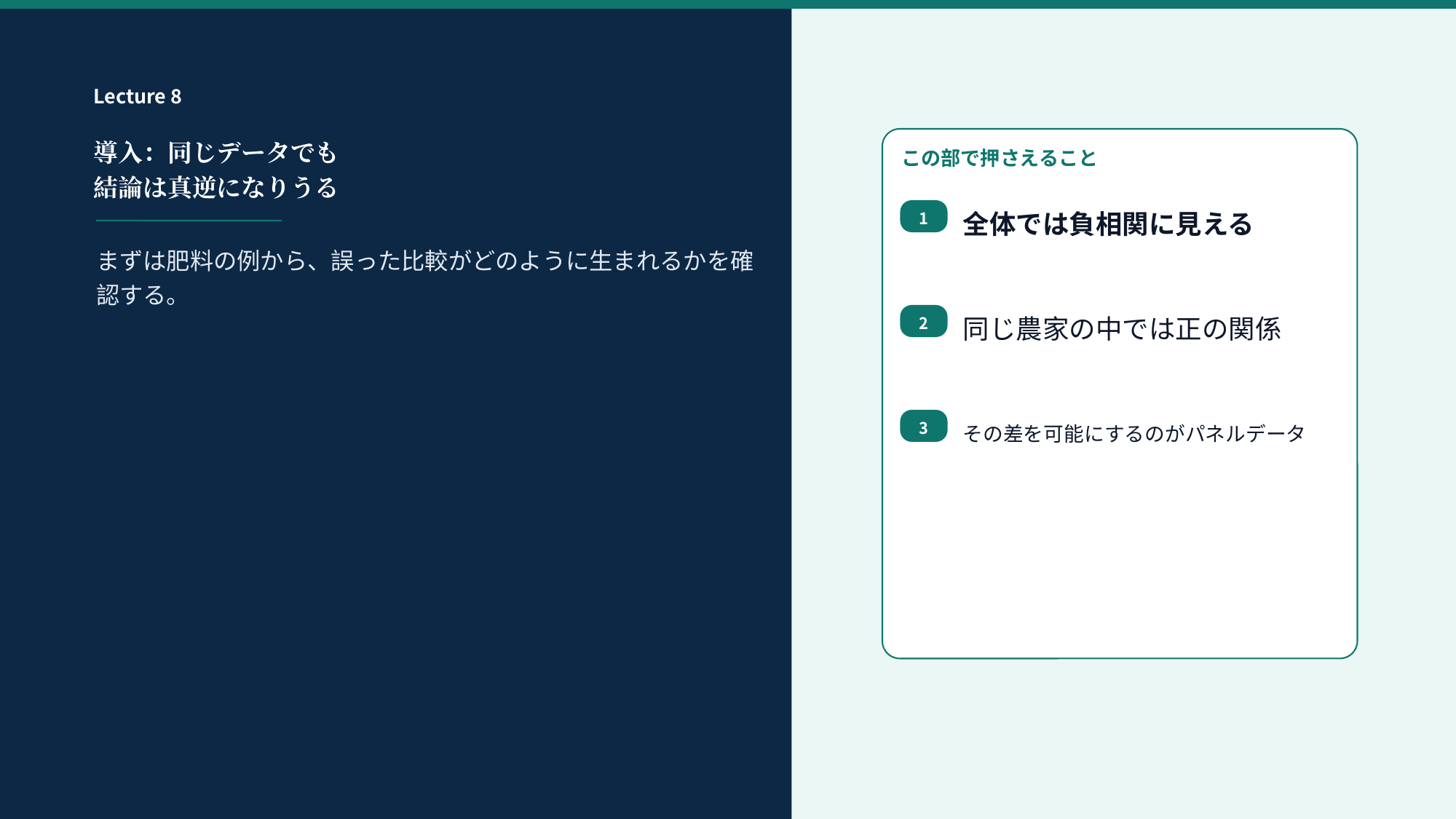

導入
Lecture 8
Lecture 8

導入：同じデータでも
結論は真逆になりうる
この部で押さえること
全体では負相関に見える

1

まずは肥料の例から、誤った比較がどのように生まれるかを確認する。
同じ農家の中では正の関係

2
その差を可能にするのがパネルデータ

3
4
計量経済学 I ｜ Lecture 8